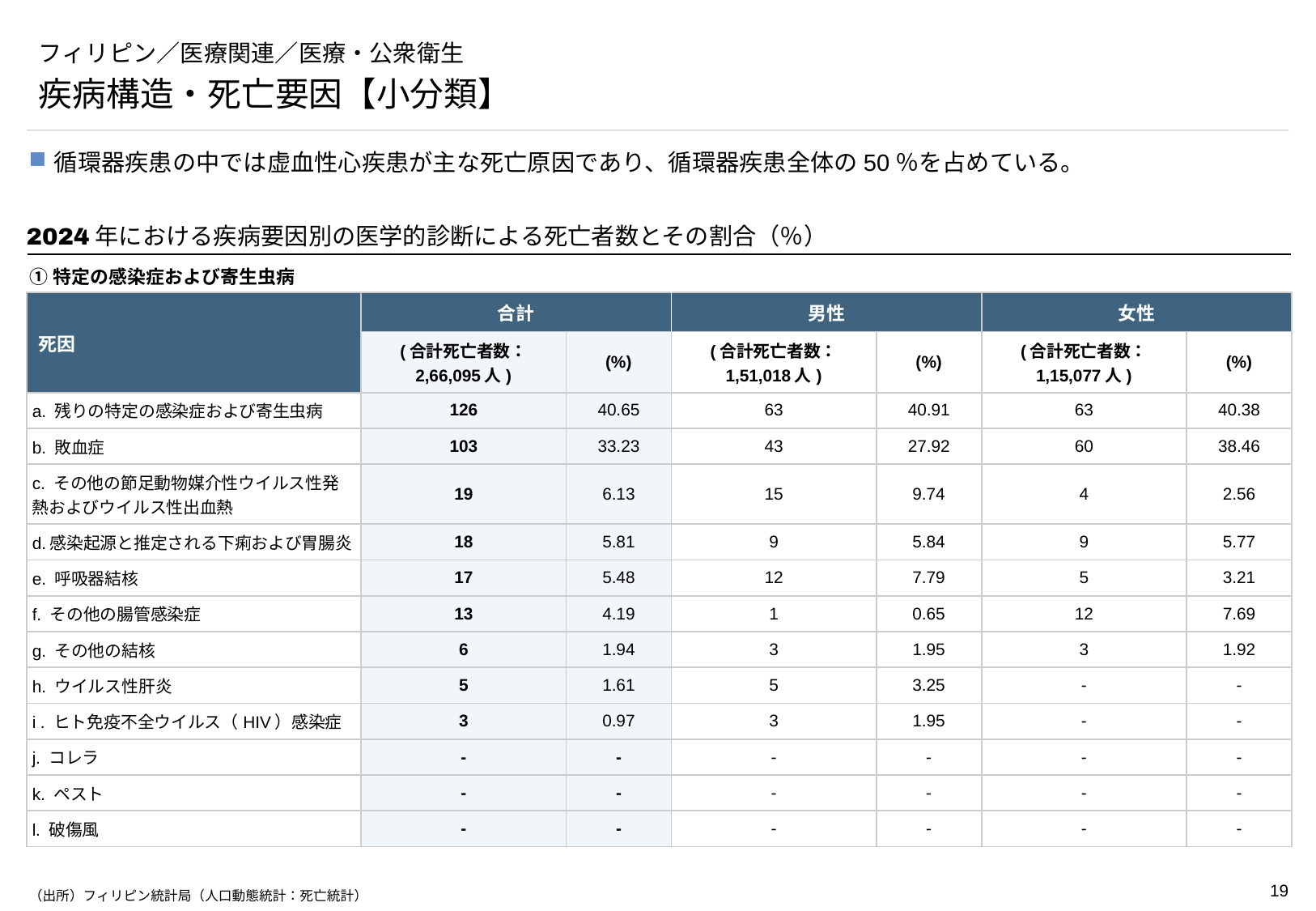

# フィリピン／医療関連／医療・公衆衛生
疾病構造・死亡要因【小分類】
循環器疾患の中では虚血性心疾患が主な死亡原因であり、循環器疾患全体の50％を占めている。
2024年における疾病要因別の医学的診断による死亡者数とその割合（％）
①特定の感染症および寄生虫病
| 死因 | 合計 |  | 男性 |  | 女性 |  |
| --- | --- | --- | --- | --- | --- | --- |
|  | (合計死亡者数： 2,66,095人) | (%) | (合計死亡者数： 1,51,018人) | (%) | (合計死亡者数： 1,15,077人) | (%) |
| a. 残りの特定の感染症および寄生虫病 | 126 | 40.65 | 63 | 40.91 | 63 | 40.38 |
| b. 敗血症 | 103 | 33.23 | 43 | 27.92 | 60 | 38.46 |
| c. その他の節足動物媒介性ウイルス性発熱およびウイルス性出血熱 | 19 | 6.13 | 15 | 9.74 | 4 | 2.56 |
| d.感染起源と推定される下痢および胃腸炎 | 18 | 5.81 | 9 | 5.84 | 9 | 5.77 |
| e. 呼吸器結核 | 17 | 5.48 | 12 | 7.79 | 5 | 3.21 |
| f. その他の腸管感染症 | 13 | 4.19 | 1 | 0.65 | 12 | 7.69 |
| g. その他の結核 | 6 | 1.94 | 3 | 1.95 | 3 | 1.92 |
| h. ウイルス性肝炎 | 5 | 1.61 | 5 | 3.25 | - | - |
| i . ヒト免疫不全ウイルス（HIV）感染症 | 3 | 0.97 | 3 | 1.95 | - | - |
| j. コレラ | - | - | - | - | - | - |
| k. ペスト | - | - | - | - | - | - |
| l. 破傷風 | - | - | - | - | - | - |
（出所）フィリピン統計局（人口動態統計：死亡統計）